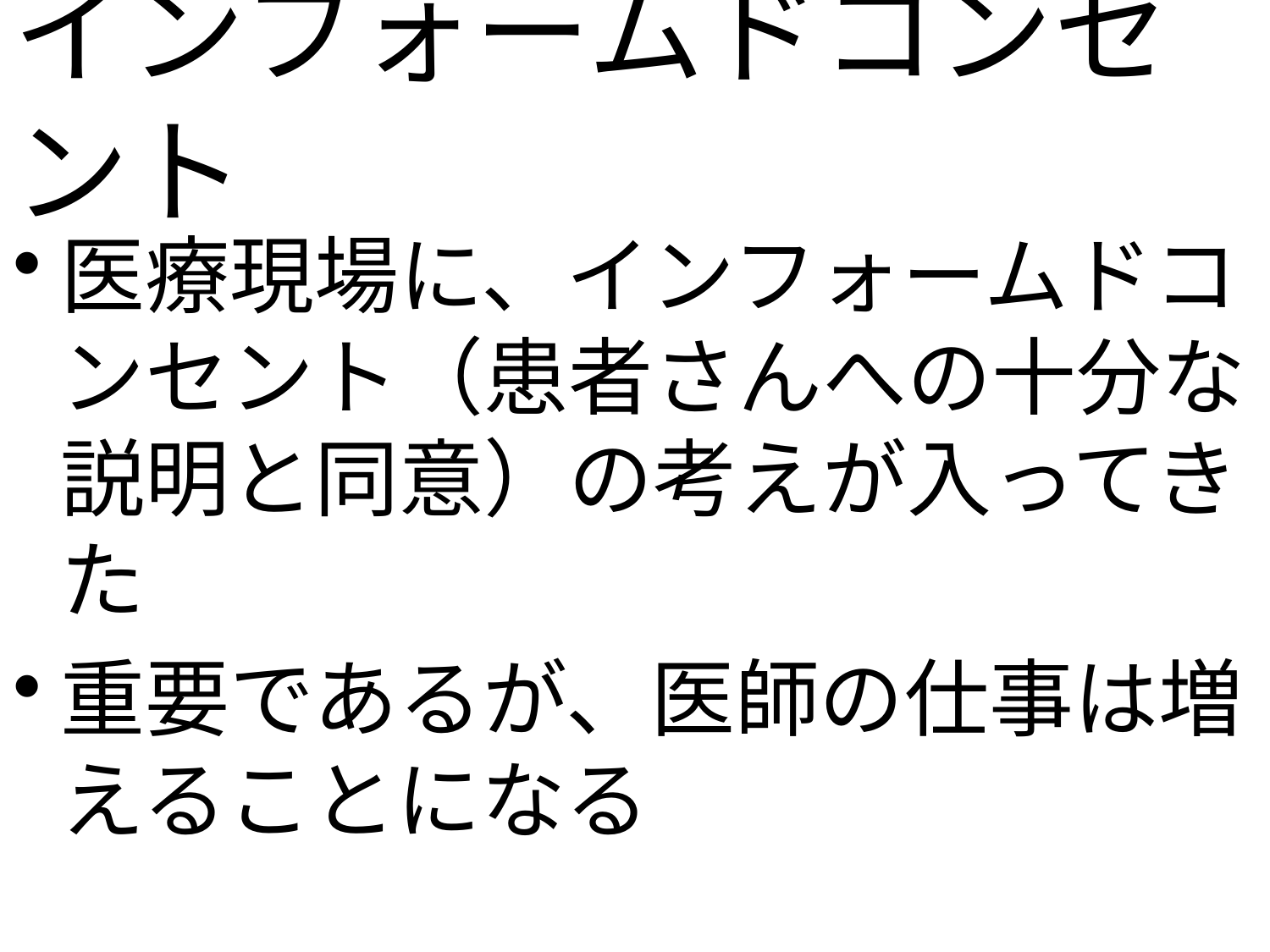

# インフォームドコンセント
医療現場に、インフォームドコンセント（患者さんへの十分な説明と同意）の考えが入ってきた
重要であるが、医師の仕事は増えることになる